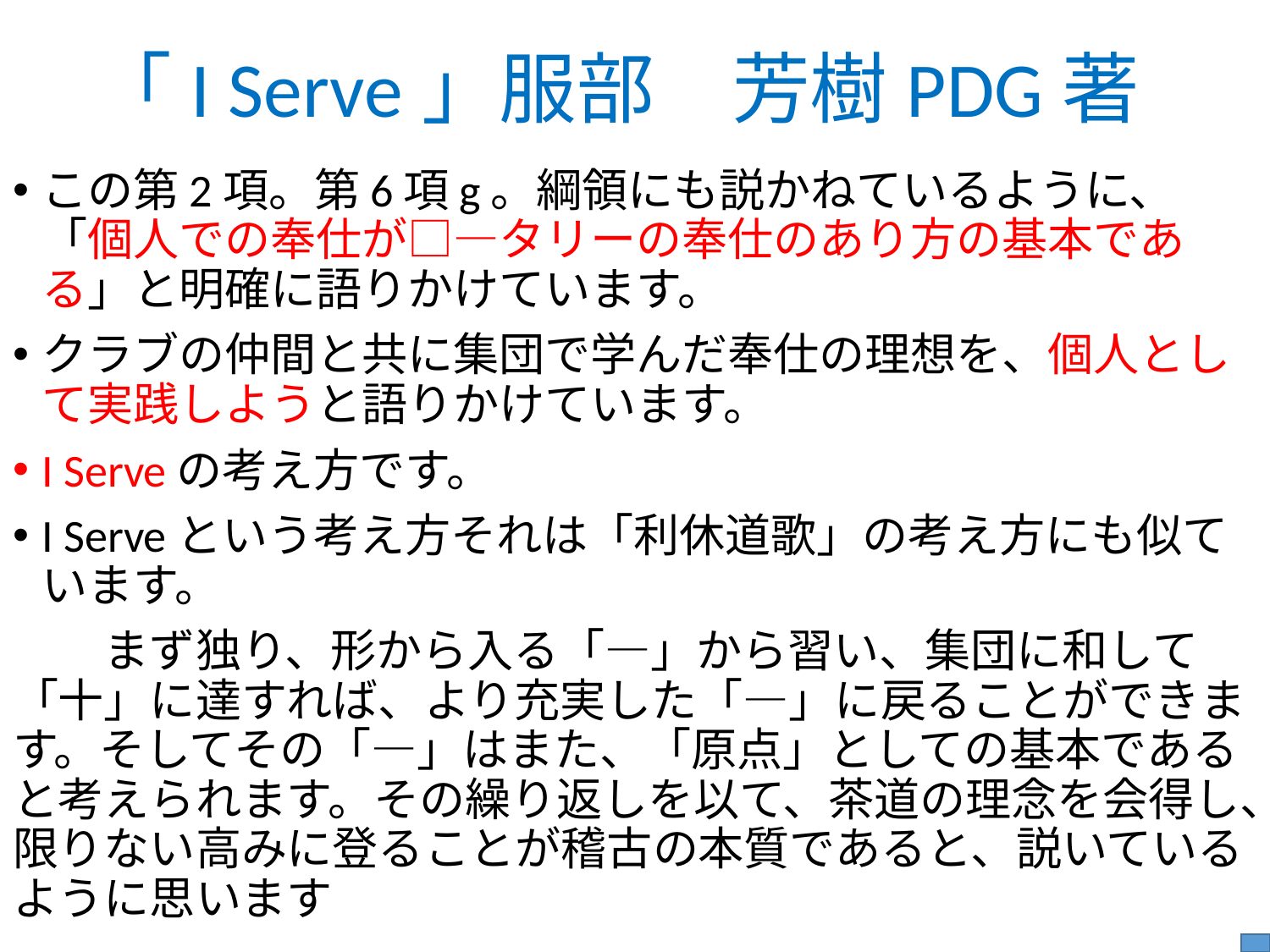

# 「I Serve」服部　芳樹PDG著
この第2項。第6項g。綱領にも説かねているように、「個人での奉仕が□―タリーの奉仕のあり方の基本である」と明確に語りかけています。
クラブの仲間と共に集団で学んだ奉仕の理想を、個人として実践しようと語りかけています。
I Serveの考え方です。
I Serveという考え方それは「利休道歌」の考え方にも似ています。
　　まず独り、形から入る「―」から習い、集団に和して「十」に達すれば、より充実した「―」に戻ることができます。そしてその「―」はまた、「原点」としての基本であると考えられます。その繰り返しを以て、茶道の理念を会得し、限りない高みに登ることが稽古の本質であると、説いているように思います